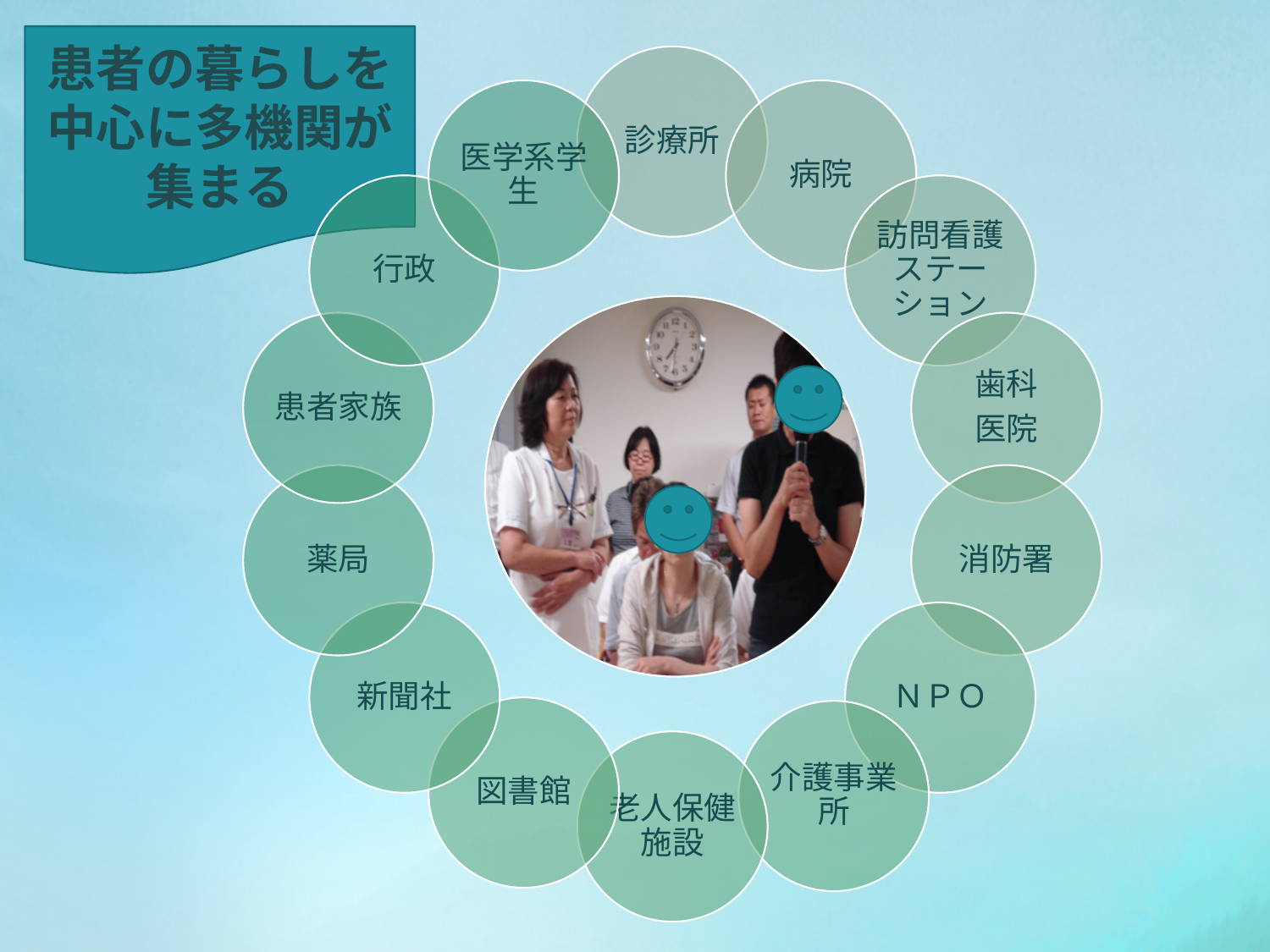

患者の暮らしを中心に多機関が集まる

診療所
病院
訪問看護ステーション
歯科
医院
消防署
ＮＰＯ
介護事業所
老人保健施設
図書館
新聞社
薬局
患者家族
行政
医学系学生